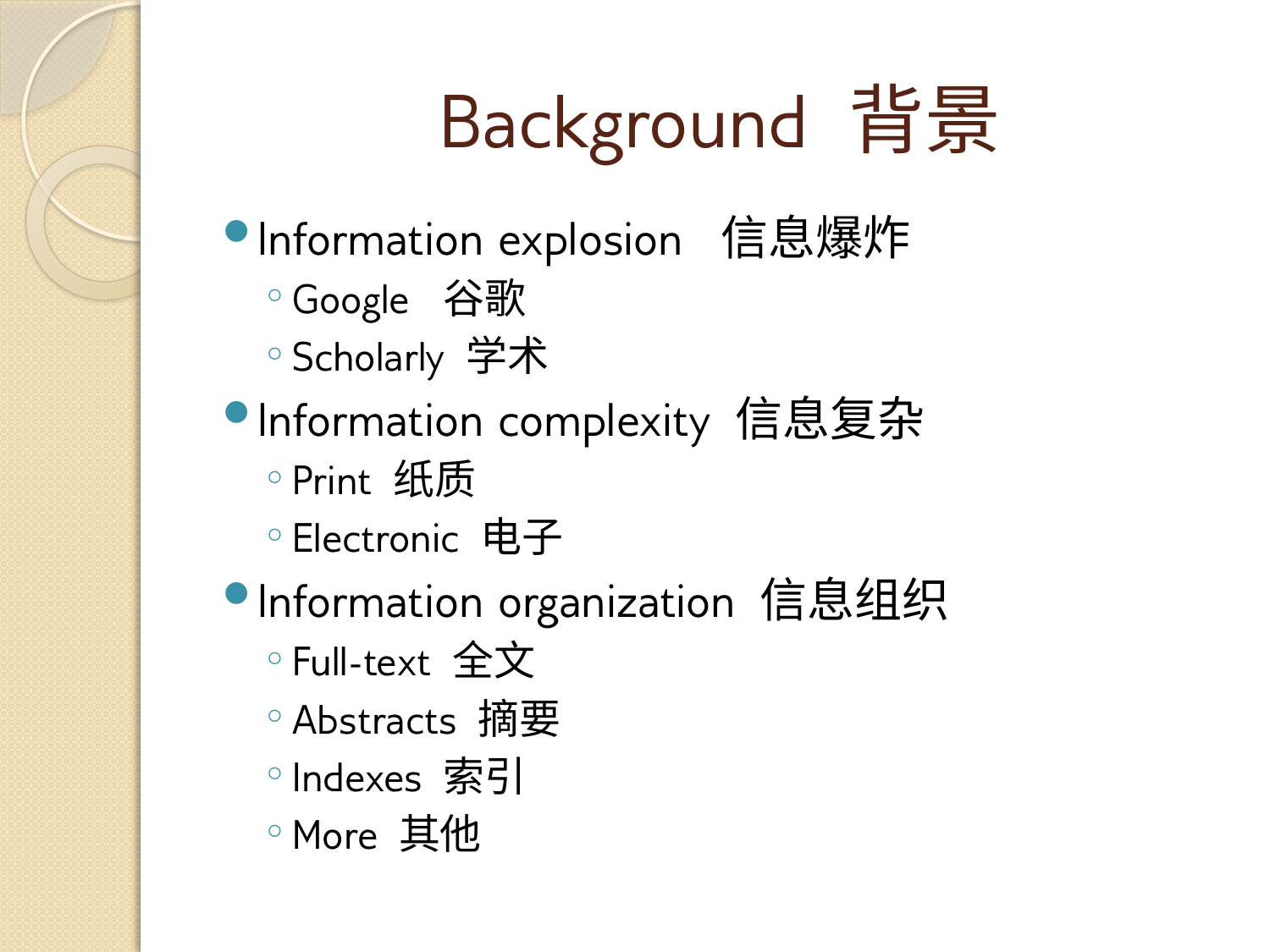

# Background 背景
Information explosion  信息爆炸
Google  谷歌
Scholarly 学术
Information complexity 信息复杂
Print 纸质
Electronic 电子
Information organization 信息组织
Full-text 全文
Abstracts 摘要
Indexes 索引
More 其他